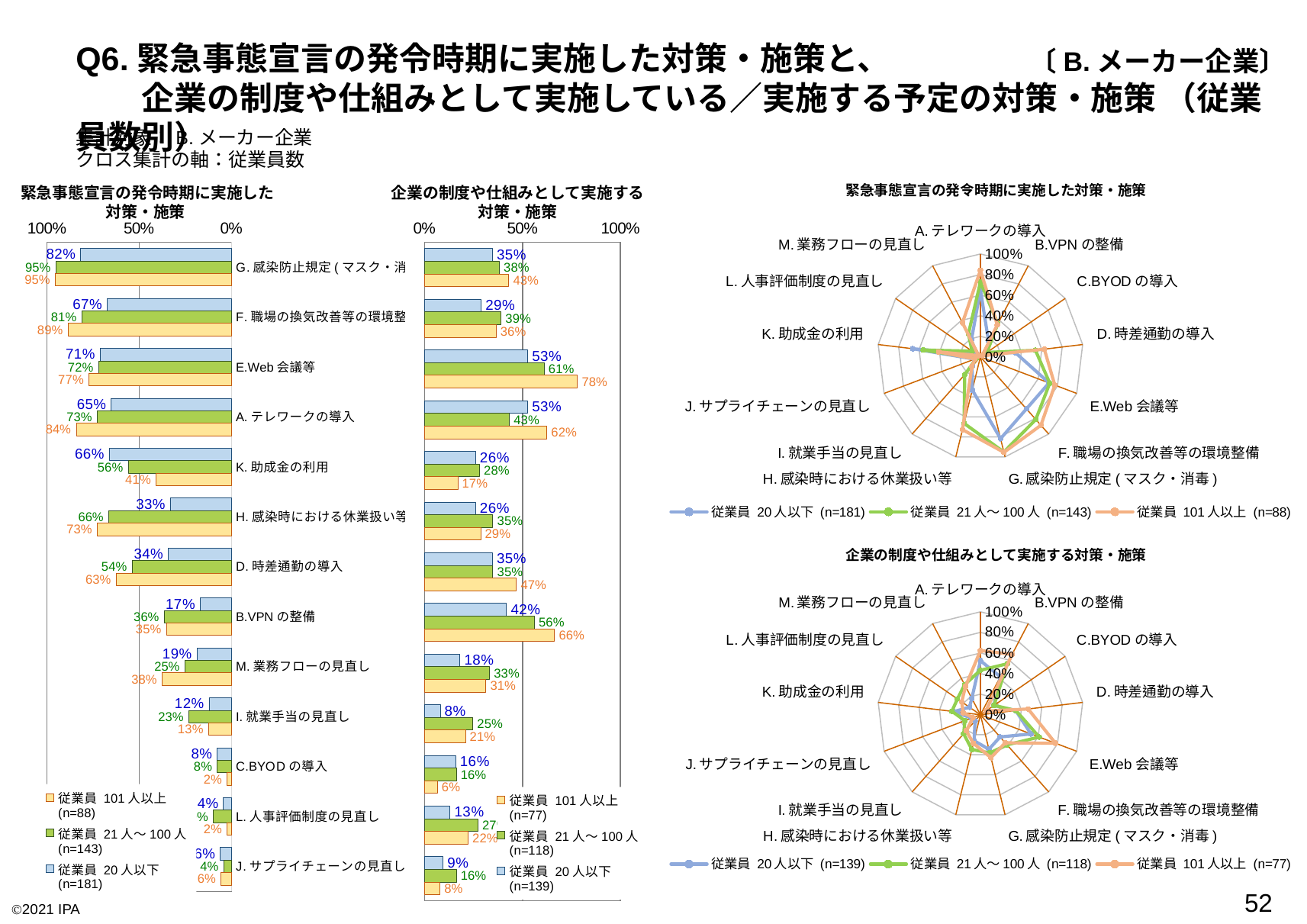

Q6.緊急事態宣言の発令時期に実施した対策・施策と、
　　企業の制度や仕組みとして実施している／実施する予定の対策・施策 （従業員数別）
〔B.メーカー企業〕
集計対象：B.メーカー企業
クロス集計の軸：従業員数
緊急事態宣言の発令時期に実施した
対策・施策
企業の制度や仕組みとして実施する
対策・施策

### Chart:

| Category |  |  |  |
|---|---|---|---|
| A.テレワークの導入 | 0.6519337016574586 | 0.7272727272727273 | 0.8409090909090909 |
| B.VPNの整備 | 0.1712707182320442 | 0.36363636363636365 | 0.3522727272727273 |
| C.BYODの導入 | 0.07734806629834254 | 0.07692307692307693 | 0.022727272727272728 |
| D.時差通勤の導入 | 0.3425414364640884 | 0.5384615384615384 | 0.625 |
| E.Web会議等 | 0.712707182320442 | 0.7202797202797203 | 0.7727272727272727 |
| F.職場の換気改善等の環境整備 | 0.6740331491712708 | 0.8111888111888111 | 0.8863636363636364 |
| G.感染防止規定(マスク・消毒) | 0.8176795580110497 | 0.951048951048951 | 0.9545454545454546 |
| H.感染時における休業扱い等 | 0.3314917127071823 | 0.6643356643356644 | 0.7272727272727273 |
| I.就業手当の見直し | 0.12154696132596685 | 0.23076923076923078 | 0.125 |
| J.サプライチェーンの見直し | 0.06077348066298342 | 0.04195804195804196 | 0.056818181818181816 |
| K.助成金の利用 | 0.6629834254143646 | 0.5594405594405595 | 0.4090909090909091 |
| L.人事評価制度の見直し | 0.04419889502762431 | 0.0979020979020979 | 0.022727272727272728 |
| M.業務フローの見直し | 0.1878453038674033 | 0.2517482517482518 | 0.375 |

### Chart

| Category |  |  |  |
|---|---|---|---|
| G.感染防止規定(マスク・消毒) | 0.8176795580110497 | 0.951048951048951 | 0.9545454545454546 |
| F.職場の換気改善等の環境整備 | 0.6740331491712708 | 0.8111888111888111 | 0.8863636363636364 |
| E.Web会議等 | 0.712707182320442 | 0.7202797202797203 | 0.7727272727272727 |
| A.テレワークの導入 | 0.6519337016574586 | 0.7272727272727273 | 0.8409090909090909 |
| K.助成金の利用 | 0.6629834254143646 | 0.5594405594405595 | 0.4090909090909091 |
| H.感染時における休業扱い等 | 0.3314917127071823 | 0.6643356643356644 | 0.7272727272727273 |
| D.時差通勤の導入 | 0.3425414364640884 | 0.5384615384615384 | 0.625 |
| B.VPNの整備 | 0.1712707182320442 | 0.36363636363636365 | 0.3522727272727273 |
| M.業務フローの見直し | 0.1878453038674033 | 0.2517482517482518 | 0.375 |
| I.就業手当の見直し | 0.12154696132596685 | 0.23076923076923078 | 0.125 |
| C.BYODの導入 | 0.07734806629834254 | 0.07692307692307693 | 0.022727272727272728 |
| L.人事評価制度の見直し | 0.04419889502762431 | 0.0979020979020979 | 0.022727272727272728 |
| J.サプライチェーンの見直し | 0.06077348066298342 | 0.04195804195804196 | 0.056818181818181816 |

### Chart

| Category |  |  |  |
|---|---|---|---|
| G.感染防止規定(マスク・消毒) | 0.34532374100719426 | 0.3813559322033898 | 0.42857142857142855 |
| F.職場の換気改善等の環境整備 | 0.28776978417266186 | 0.3898305084745763 | 0.36363636363636365 |
| E.Web会議等 | 0.5251798561151079 | 0.6101694915254238 | 0.7792207792207793 |
| A.テレワークの導入 | 0.5251798561151079 | 0.4322033898305085 | 0.6233766233766234 |
| K.助成金の利用 | 0.2589928057553957 | 0.2796610169491525 | 0.16883116883116883 |
| H.感染時における休業扱い等 | 0.2589928057553957 | 0.3474576271186441 | 0.2857142857142857 |
| D.時差通勤の導入 | 0.34532374100719426 | 0.3474576271186441 | 0.4675324675324675 |
| B.VPNの整備 | 0.4172661870503597 | 0.559322033898305 | 0.6623376623376623 |
| M.業務フローの見直し | 0.17985611510791366 | 0.3305084745762712 | 0.3116883116883117 |
| I.就業手当の見直し | 0.07913669064748201 | 0.2457627118644068 | 0.2077922077922078 |
| C.BYODの導入 | 0.15827338129496402 | 0.16101694915254236 | 0.06493506493506493 |
| L.人事評価制度の見直し | 0.12949640287769784 | 0.2711864406779661 | 0.22077922077922077 |
| J.サプライチェーンの見直し | 0.09352517985611511 | 0.16101694915254236 | 0.07792207792207792 |

### Chart:

| Category |  |  |  |
|---|---|---|---|
| A.テレワークの導入 | 0.5251798561151079 | 0.4322033898305085 | 0.6233766233766234 |
| B.VPNの整備 | 0.4172661870503597 | 0.559322033898305 | 0.6623376623376623 |
| C.BYODの導入 | 0.15827338129496402 | 0.16101694915254236 | 0.06493506493506493 |
| D.時差通勤の導入 | 0.34532374100719426 | 0.3474576271186441 | 0.4675324675324675 |
| E.Web会議等 | 0.5251798561151079 | 0.6101694915254238 | 0.7792207792207793 |
| F.職場の換気改善等の環境整備 | 0.28776978417266186 | 0.3898305084745763 | 0.36363636363636365 |
| G.感染防止規定(マスク・消毒) | 0.34532374100719426 | 0.3813559322033898 | 0.42857142857142855 |
| H.感染時における休業扱い等 | 0.2589928057553957 | 0.3474576271186441 | 0.2857142857142857 |
| I.就業手当の見直し | 0.07913669064748201 | 0.2457627118644068 | 0.2077922077922078 |
| J.サプライチェーンの見直し | 0.09352517985611511 | 0.16101694915254236 | 0.07792207792207792 |
| K.助成金の利用 | 0.2589928057553957 | 0.2796610169491525 | 0.16883116883116883 |
| L.人事評価制度の見直し | 0.12949640287769784 | 0.2711864406779661 | 0.22077922077922077 |
| M.業務フローの見直し | 0.17985611510791366 | 0.3305084745762712 | 0.3116883116883117 |